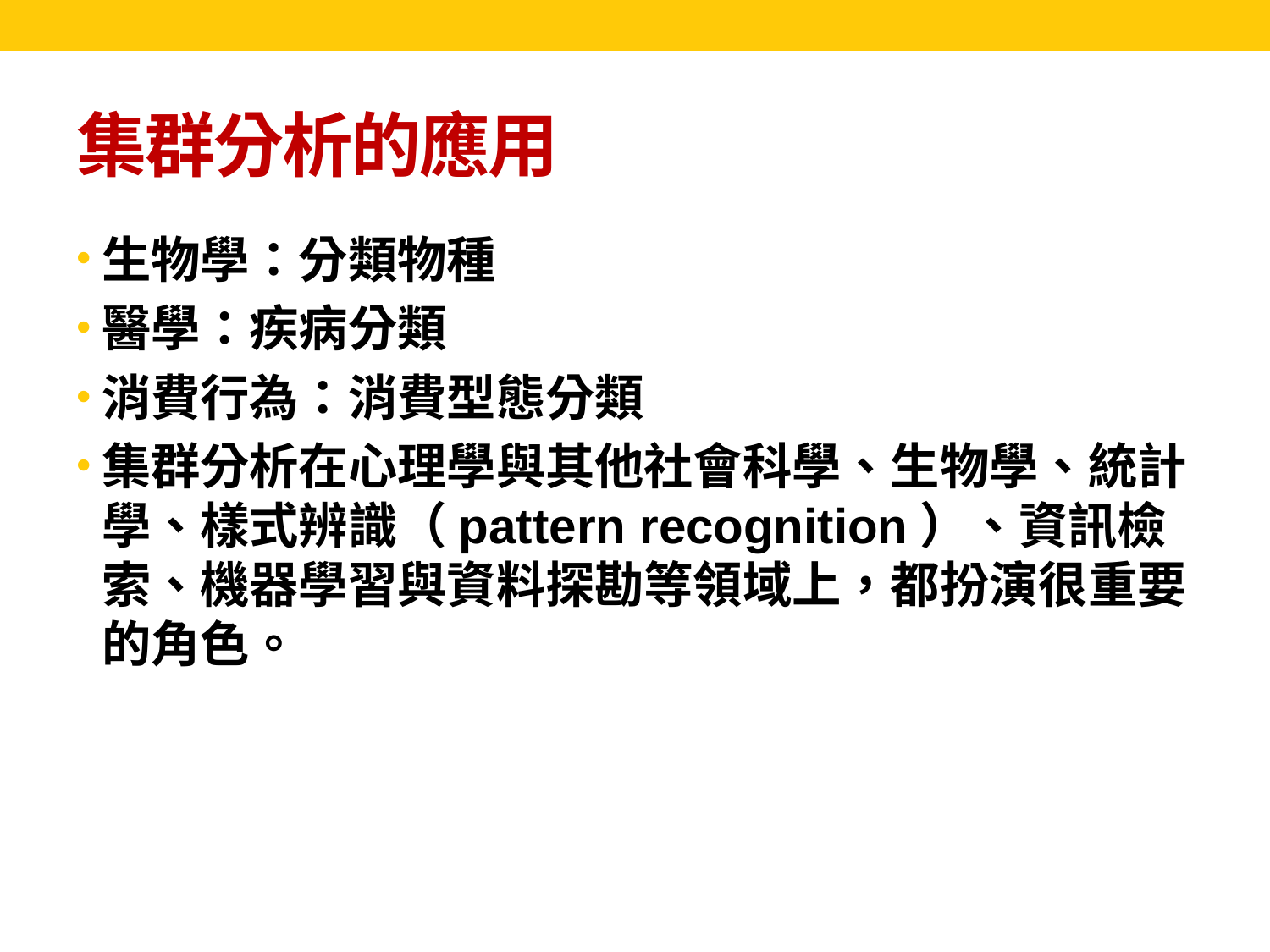

# 集群分析的應用
生物學：分類物種
醫學：疾病分類
消費行為：消費型態分類
集群分析在心理學與其他社會科學、生物學、統計學、樣式辨識（pattern recognition）、資訊檢索、機器學習與資料探勘等領域上，都扮演很重要的角色。